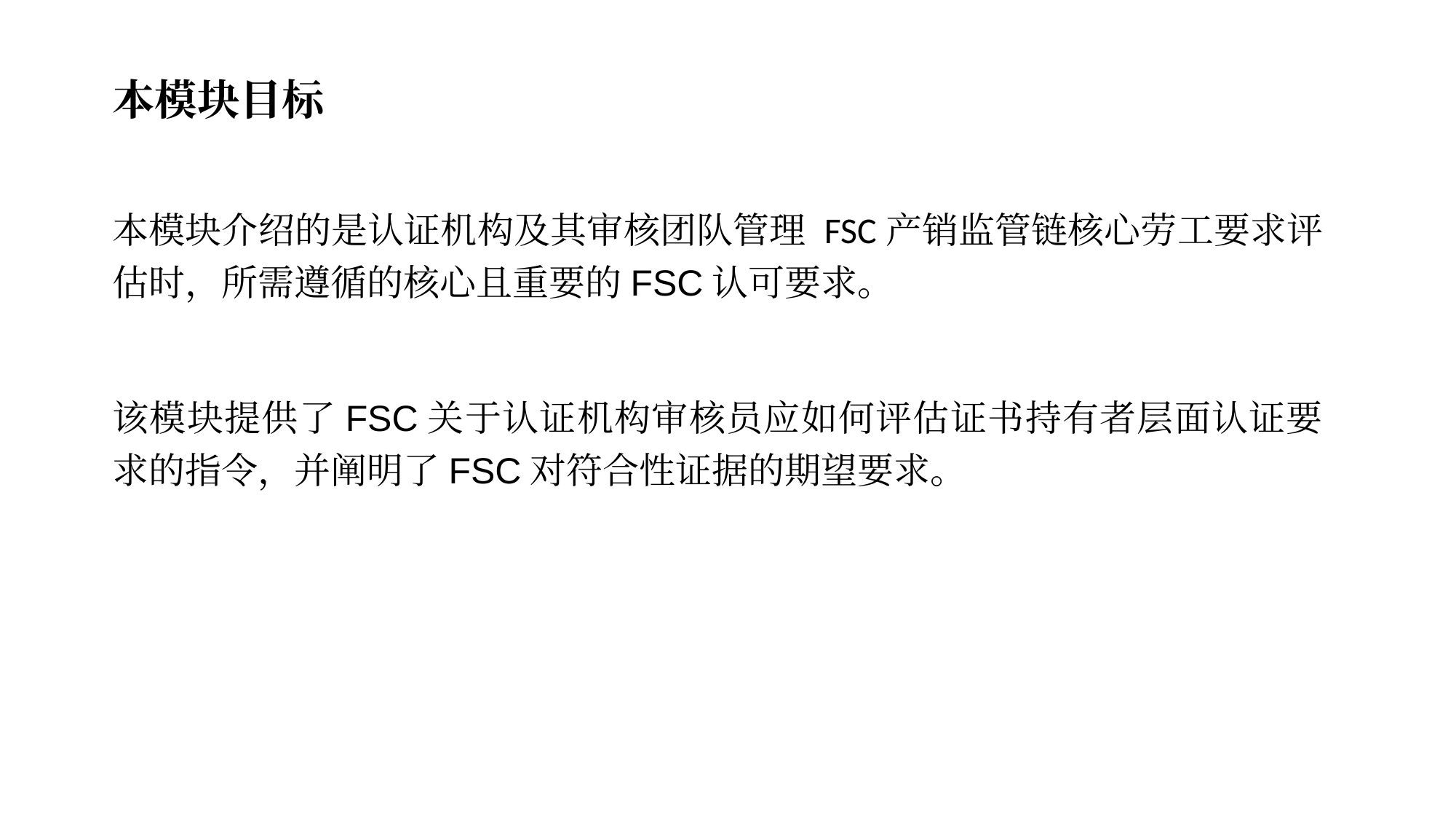

本模块目标
本模块介绍的是认证机构及其审核团队管理 FSC产销监管链核心劳工要求评估时，所需遵循的核心且重要的FSC认可要求。

该模块提供了FSC关于认证机构审核员应如何评估证书持有者层面认证要求的指令，并阐明了FSC对符合性证据的期望要求。